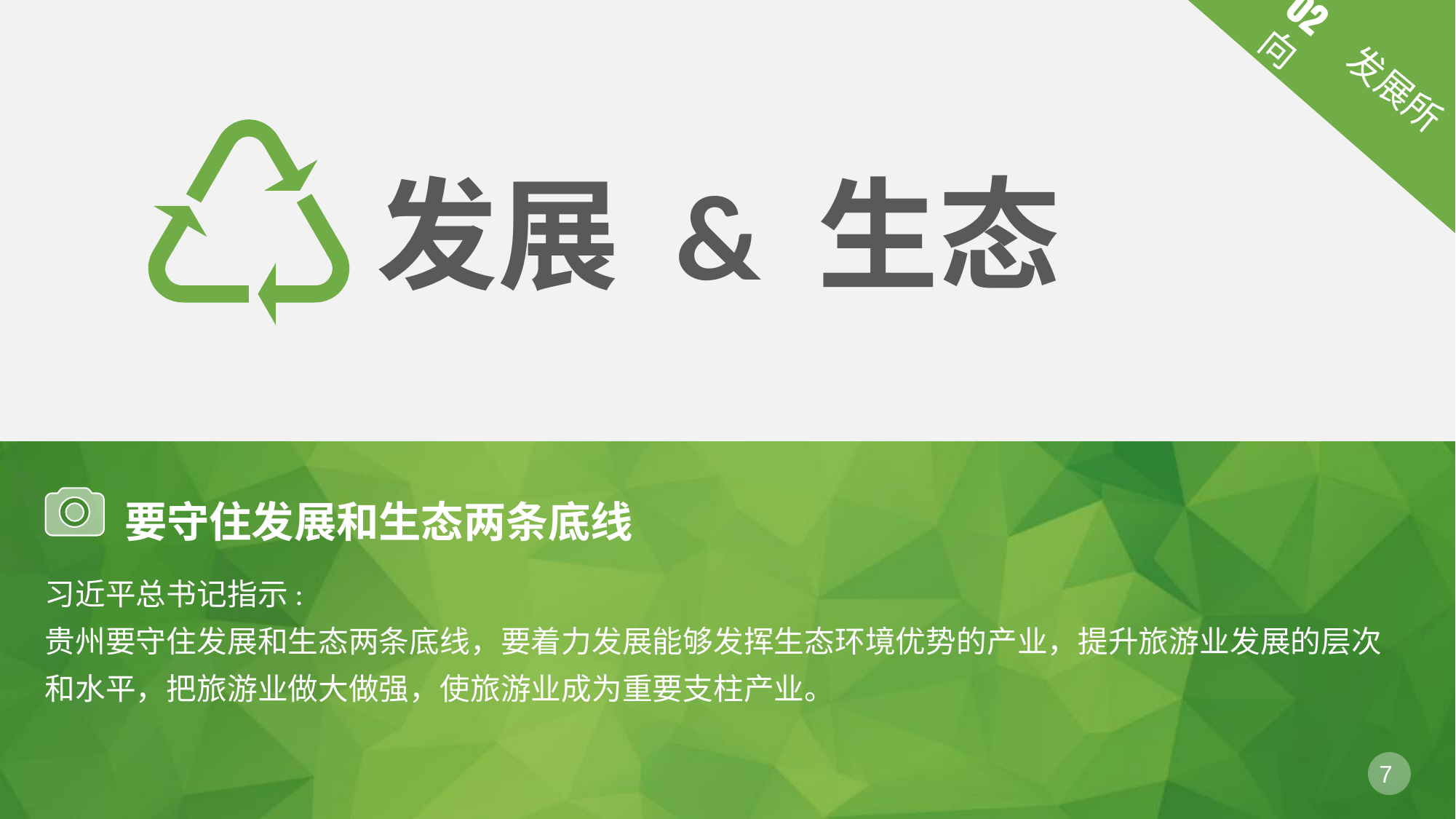

02    发展所向

发展 & 生态
要守住发展和生态两条底线

习近平总书记指示:
贵州要守住发展和生态两条底线，要着力发展能够发挥生态环境优势的产业，提升旅游业发展的层次和水平，把旅游业做大做强，使旅游业成为重要支柱产业。